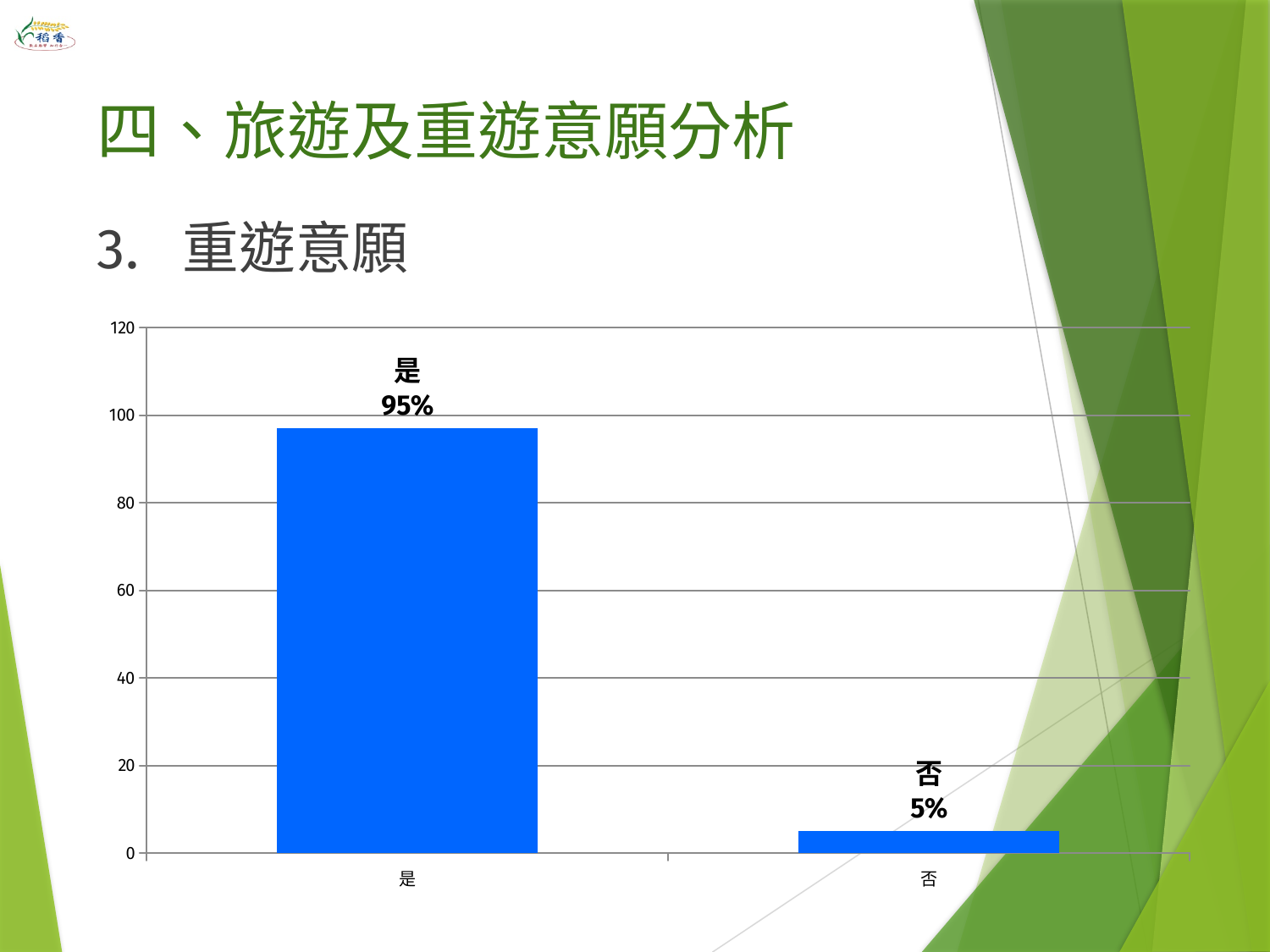

# 四、旅遊及重遊意願分析
3.  重遊意願

### Chart

| Category |  |
|---|---|
| 是 | 97.0 |
| 否 | 5.0 |